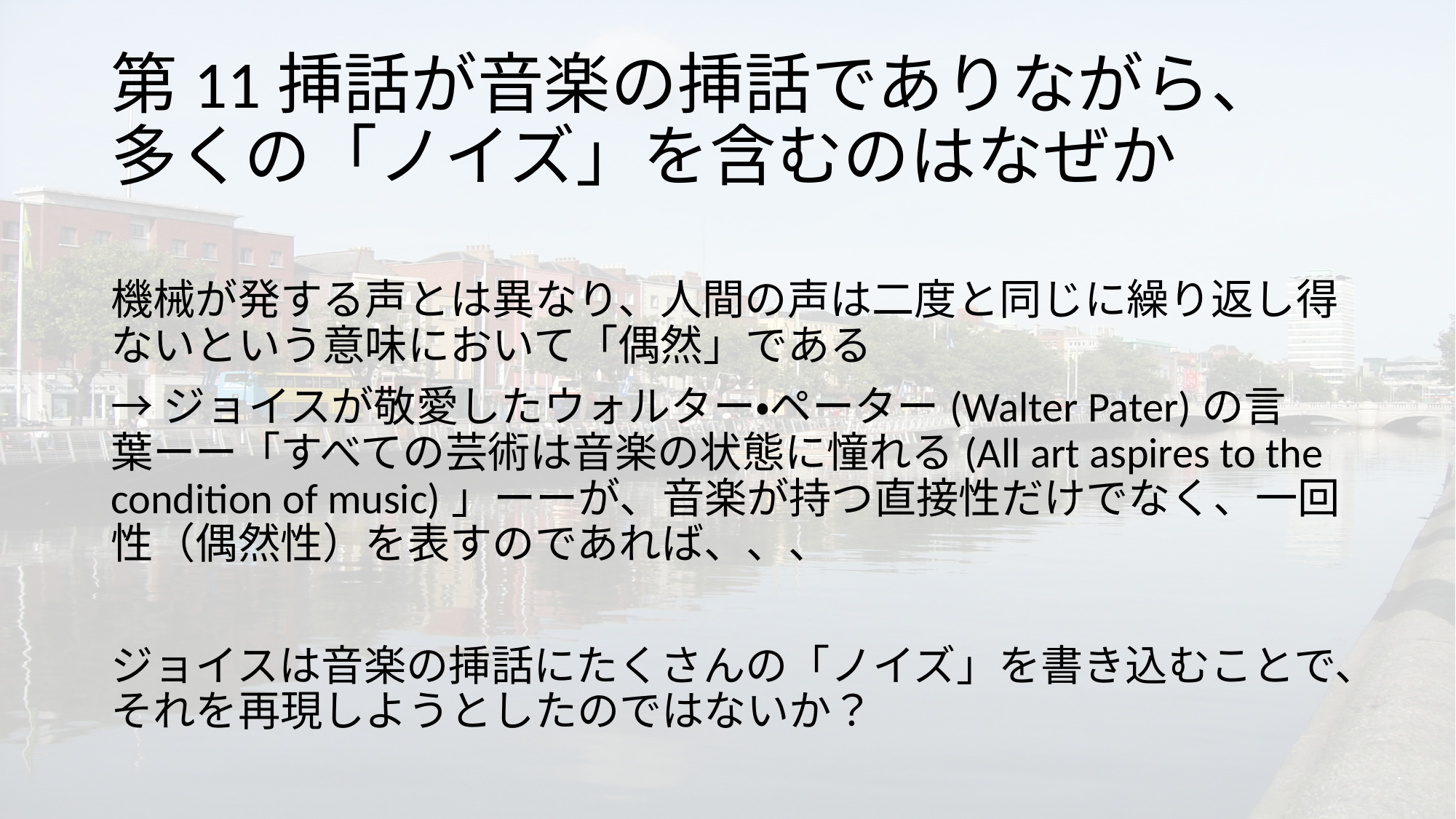

# 第11挿話が音楽の挿話でありながら、多くの「ノイズ」を含むのはなぜか
機械が発する声とは異なり、人間の声は二度と同じに繰り返し得ないという意味において「偶然」である
→ジョイスが敬愛したウォルター・ペーター(Walter Pater)の言葉ーー「すべての芸術は音楽の状態に憧れる(All art aspires to the condition of music)」ーーが、音楽が持つ直接性だけでなく、一回性（偶然性）を表すのであれば、、、

ジョイスは音楽の挿話にたくさんの「ノイズ」を書き込むことで、それを再現しようとしたのではないか？